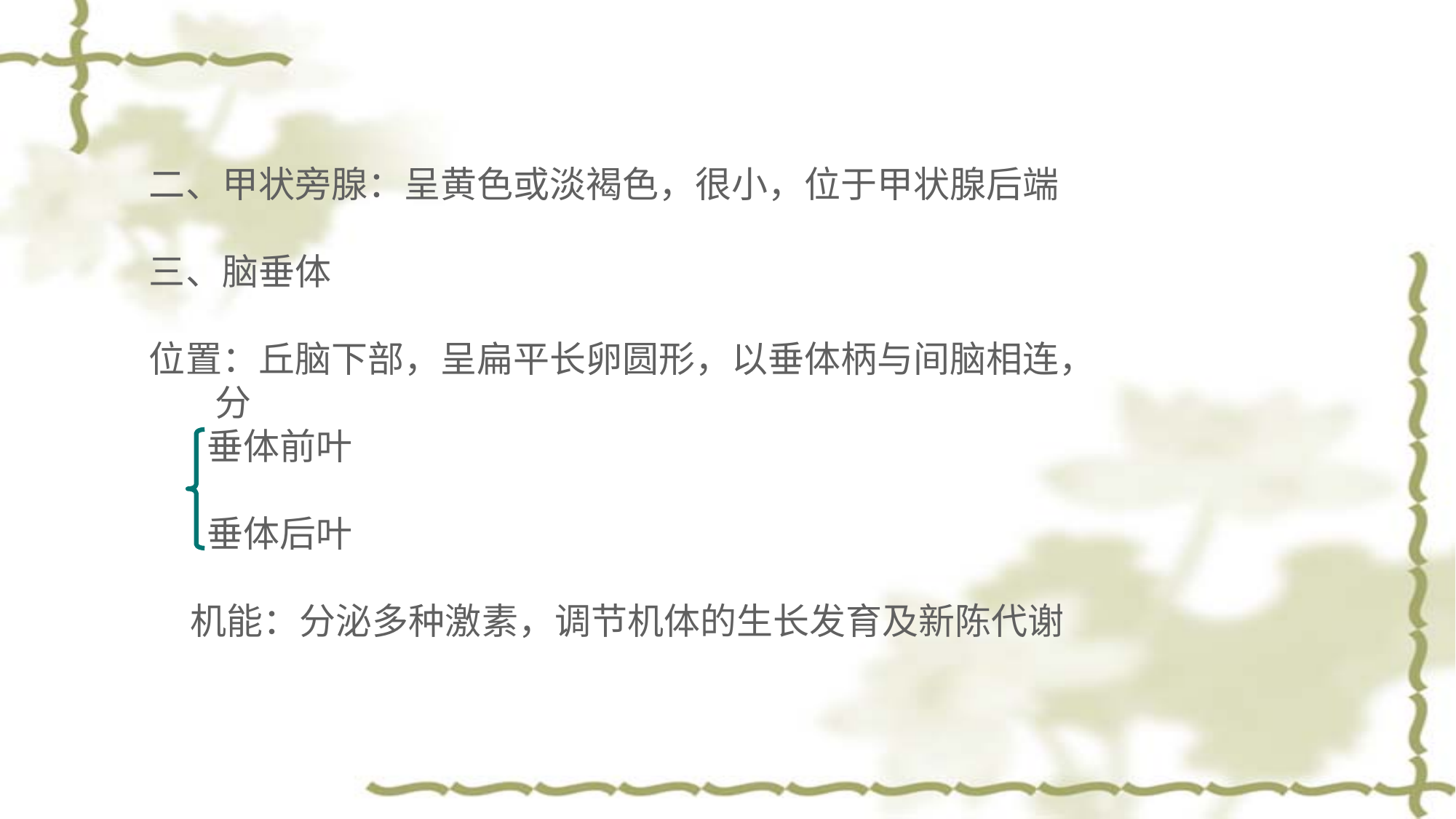

二、甲状旁腺：呈黄色或淡褐色，很小，位于甲状腺后端

三、脑垂体

位置：丘脑下部，呈扁平长卵圆形，以垂体柄与间脑相连，
       分
      垂体前叶

      垂体后叶

    机能：分泌多种激素，调节机体的生长发育及新陈代谢